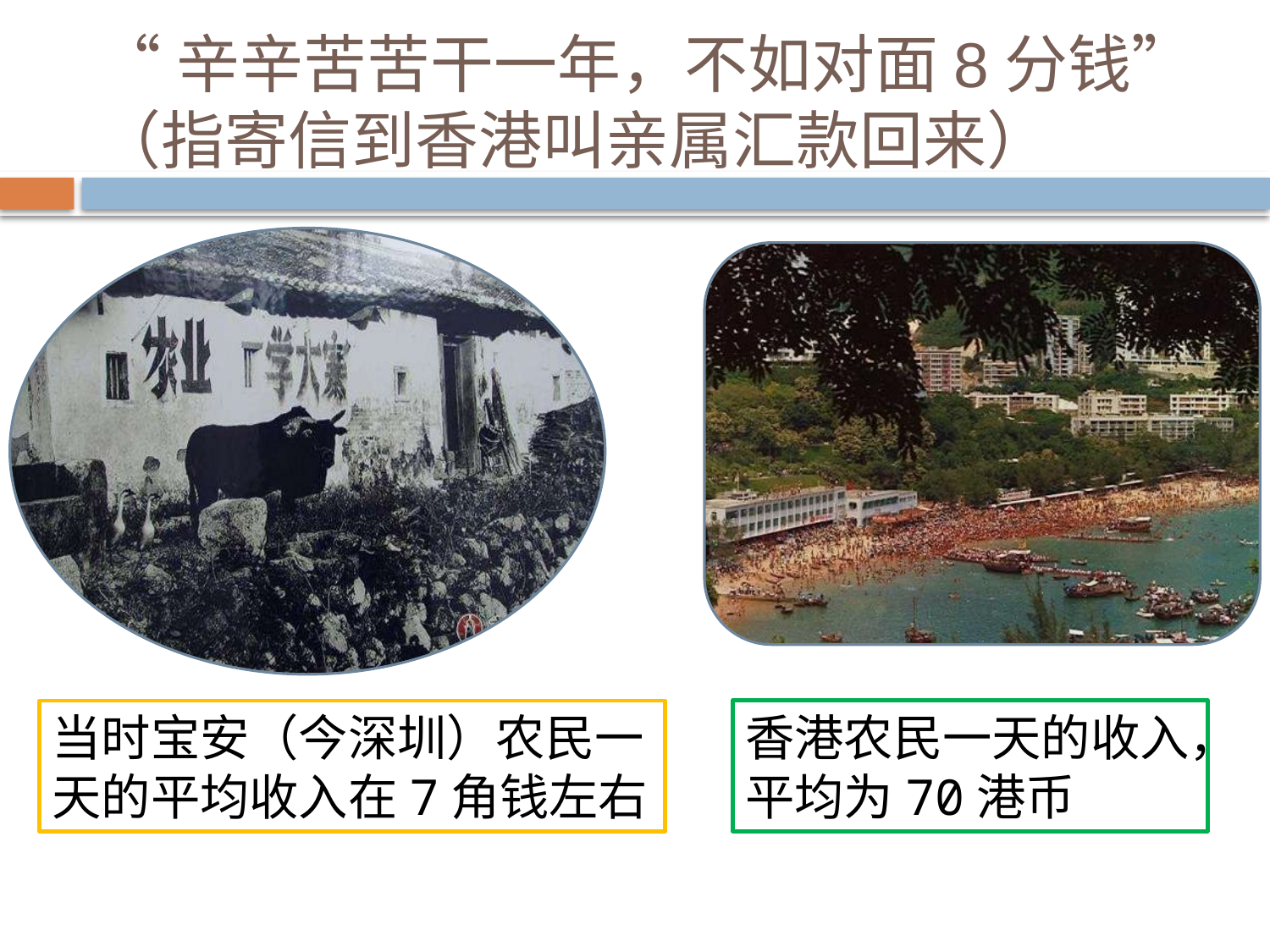

# “辛辛苦苦干一年，不如对面8分钱”（指寄信到香港叫亲属汇款回来）

香港农民一天的收入，平均为70港币
当时宝安（今深圳）农民一天的平均收入在7角钱左右